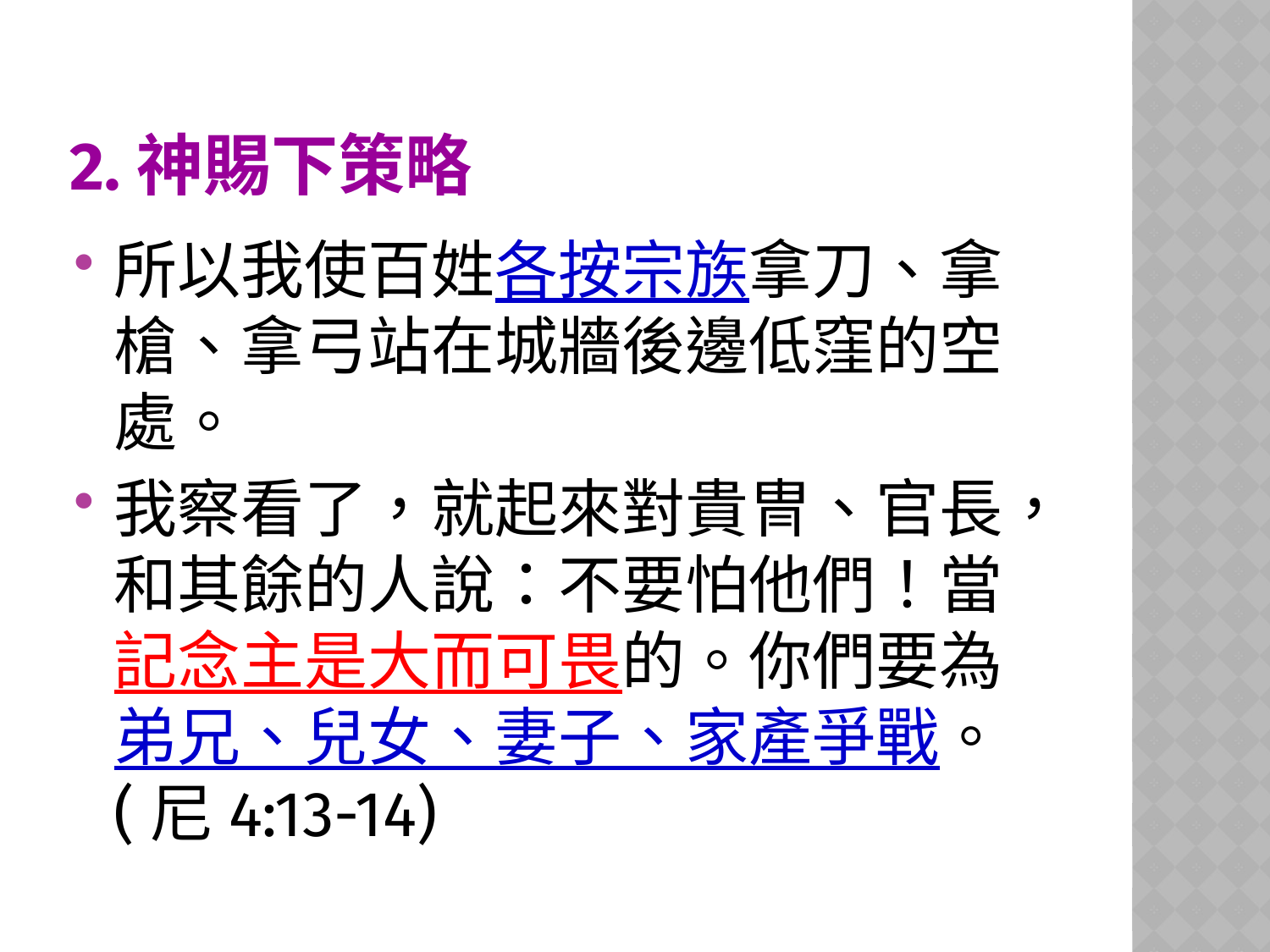

# 2.神賜下策略
所以我使百姓各按宗族拿刀、拿槍、拿弓站在城牆後邊低窪的空處。
我察看了，就起來對貴冑、官長，和其餘的人說：不要怕他們！當記念主是大而可畏的。你們要為弟兄、兒女、妻子、家產爭戰。(尼4:13-14)